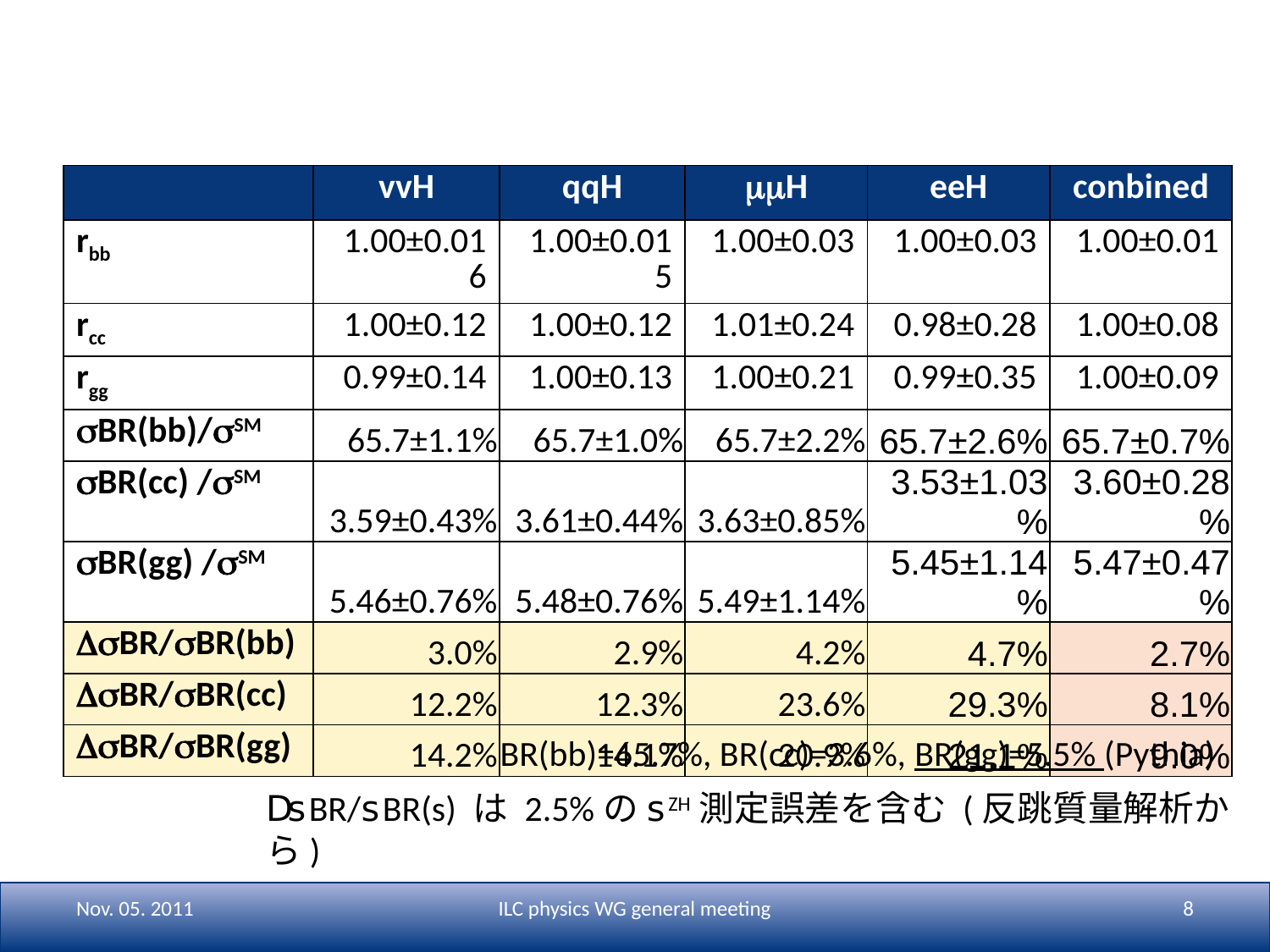

# 崩壊分岐比測定精度 評価結果
|  | vvH | qqH | μμH | eeH | conbined |
| --- | --- | --- | --- | --- | --- |
| rbb | 1.00±0.016 | 1.00±0.015 | 1.00±0.03 | 1.00±0.03 | 1.00±0.01 |
| rcc | 1.00±0.12 | 1.00±0.12 | 1.01±0.24 | 0.98±0.28 | 1.00±0.08 |
| rgg | 0.99±0.14 | 1.00±0.13 | 1.00±0.21 | 0.99±0.35 | 1.00±0.09 |
| σBR(bb)/σSM | 65.7±1.1% | 65.7±1.0% | 65.7±2.2% | 65.7±2.6% | 65.7±0.7% |
| σBR(cc) /σSM | 3.59±0.43% | 3.61±0.44% | 3.63±0.85% | 3.53±1.03% | 3.60±0.28% |
| σBR(gg) /σSM | 5.46±0.76% | 5.48±0.76% | 5.49±1.14% | 5.45±1.14% | 5.47±0.47% |
| ΔσBR/σBR(bb) | 3.0% | 2.9% | 4.2% | 4.7% | 2.7% |
| ΔσBR/σBR(cc) | 12.2% | 12.3% | 23.6% | 29.3% | 8.1% |
| ΔσBR/σBR(gg) | 14.2% | 14.1% | 20.9% | 21.1% | 9.0% |
BR(bb)=65.7%, BR(cc)=3.6%, BR(gg)=5.5% (Pythia)
ΔσBR/σBR(s) は 2.5%のσZH測定誤差を含む (反跳質量解析から)
Nov. 05. 2011
ILC physics WG general meeting
8